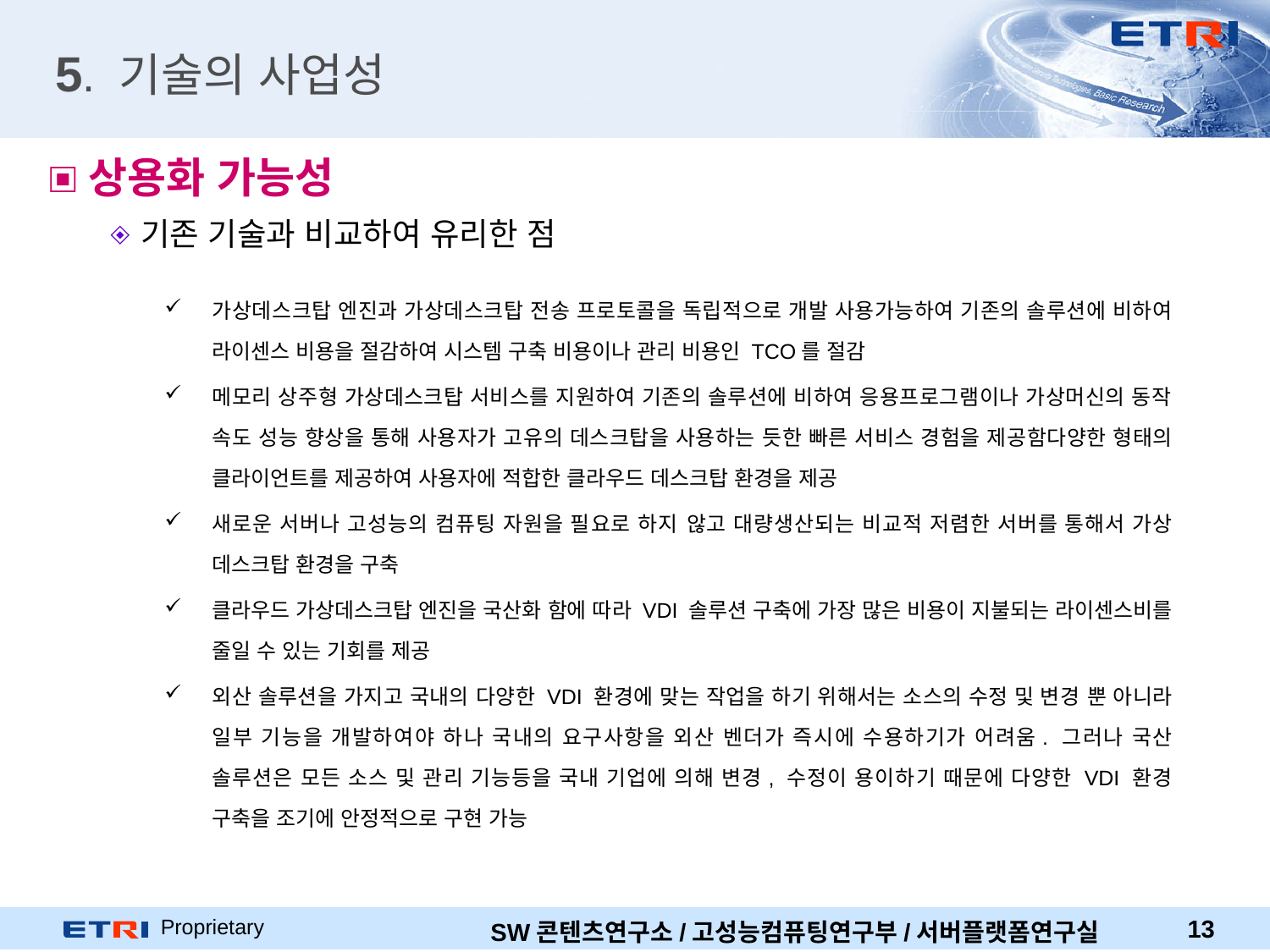

공용 PC분야 국내외 시장 매출액 (단위:억원)
# 5. 기술의 사업성
상용화 가능성
기존 기술과 비교하여 유리한 점

가상데스크탑 엔진과 가상데스크탑 전송 프로토콜을 독립적으로 개발 사용가능하여 기존의 솔루션에 비하여 라이센스 비용을 절감하여 시스템 구축 비용이나 관리 비용인 TCO를 절감
메모리 상주형 가상데스크탑 서비스를 지원하여 기존의 솔루션에 비하여 응용프로그램이나 가상머신의 동작 속도 성능 향상을 통해 사용자가 고유의 데스크탑을 사용하는 듯한 빠른 서비스 경험을 제공함다양한 형태의 클라이언트를 제공하여 사용자에 적합한 클라우드 데스크탑 환경을 제공
새로운 서버나 고성능의 컴퓨팅 자원을 필요로 하지 않고 대량생산되는 비교적 저렴한 서버를 통해서 가상 데스크탑 환경을 구축
클라우드 가상데스크탑 엔진을 국산화 함에 따라 VDI 솔루션 구축에 가장 많은 비용이 지불되는 라이센스비를 줄일 수 있는 기회를 제공
외산 솔루션을 가지고 국내의 다양한 VDI 환경에 맞는 작업을 하기 위해서는 소스의 수정 및 변경 뿐 아니라 일부 기능을 개발하여야 하나 국내의 요구사항을 외산 벤더가 즉시에 수용하기가 어려움. 그러나 국산 솔루션은 모든 소스 및 관리 기능등을 국내 기업에 의해 변경, 수정이 용이하기 때문에 다양한 VDI 환경 구축을 조기에 안정적으로 구현 가능
13